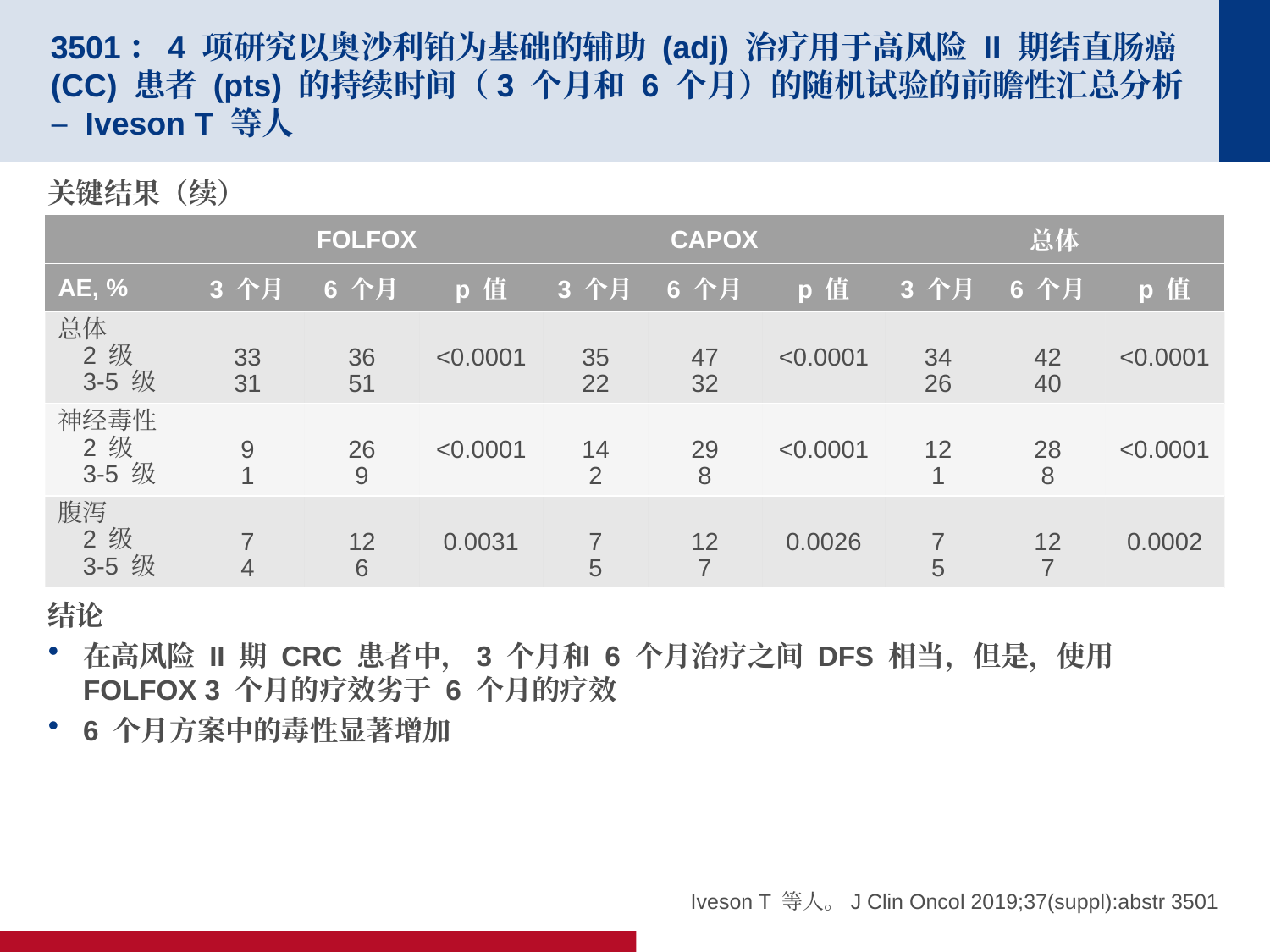

# 3501：4 项研究以奥沙利铂为基础的辅助 (adj) 治疗用于高风险 II 期结直肠癌 (CC) 患者 (pts) 的持续时间（3 个月和 6 个月）的随机试验的前瞻性汇总分析 – Iveson T 等人
关键结果（续）
结论
在高风险 II 期 CRC 患者中，3 个月和 6 个月治疗之间 DFS 相当，但是，使用 FOLFOX 3 个月的疗效劣于 6 个月的疗效
6 个月方案中的毒性显著增加
|  | FOLFOX |  |  | CAPOX |  |  | 总体 |  |  |
| --- | --- | --- | --- | --- | --- | --- | --- | --- | --- |
| AE, % | 3 个月 | 6 个月 | p 值 | 3 个月 | 6 个月 | p 值 | 3 个月 | 6 个月 | p 值 |
| 总体 2 级 3-5 级 | 33 31 | 36 51 | <0.0001 | 35 22 | 47 32 | <0.0001 | 34 26 | 42 40 | <0.0001 |
| 神经毒性 2 级 3-5 级 | 9 1 | 26 9 | <0.0001 | 14 2 | 29 8 | <0.0001 | 12 1 | 28 8 | <0.0001 |
| 腹泻 2 级 3-5 级 | 7 4 | 12 6 | 0.0031 | 7 5 | 12 7 | 0.0026 | 7 5 | 12 7 | 0.0002 |
Iveson T 等人。J Clin Oncol 2019;37(suppl):abstr 3501